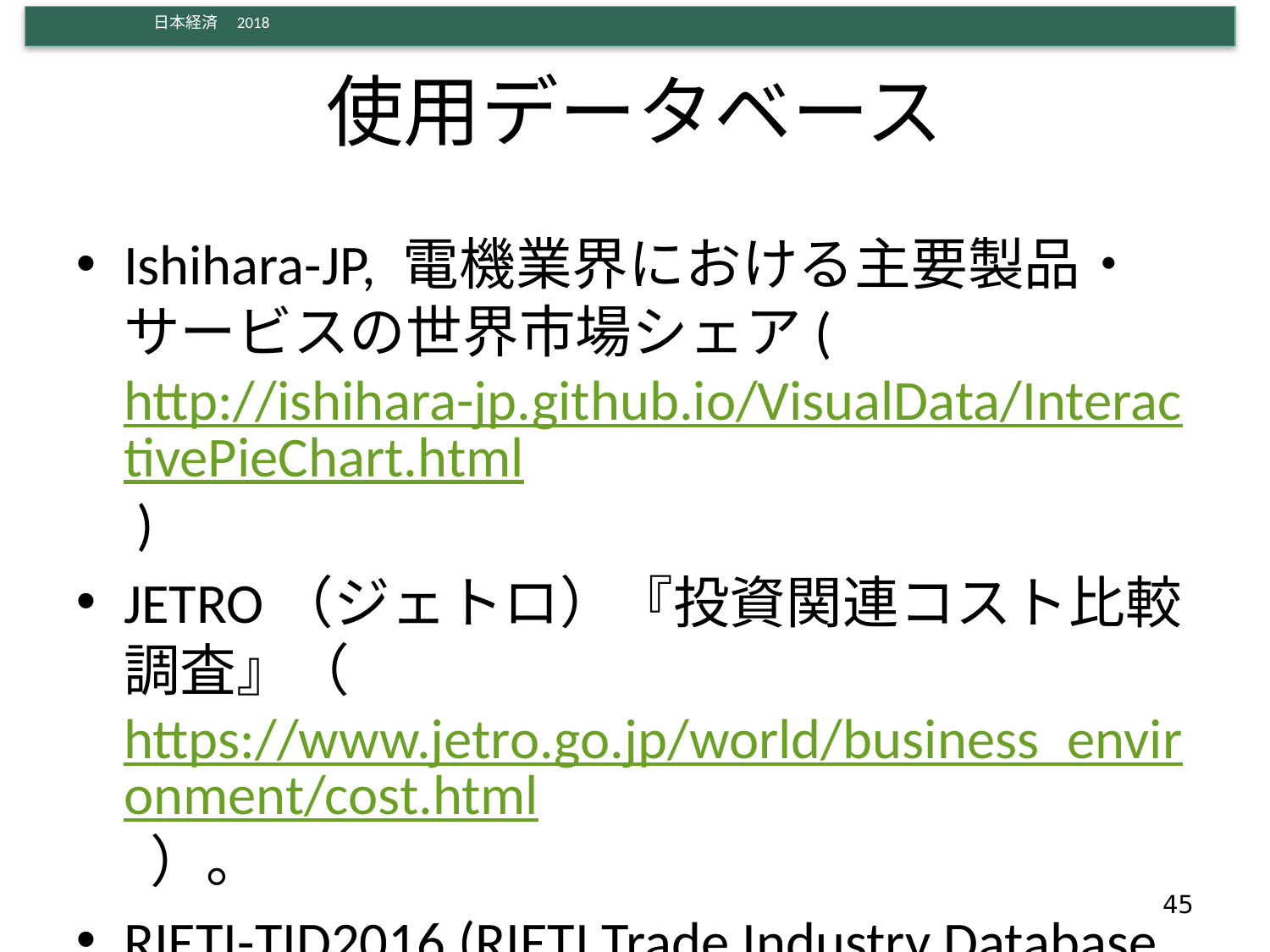

# 使用データベース
Ishihara-JP, 電機業界における主要製品・サービスの世界市場シェア( http://ishihara-jp.github.io/VisualData/InteractivePieChart.html )
JETRO（ジェトロ）『投資関連コスト比較調査』（ https://www.jetro.go.jp/world/business_environment/cost.html ）。
RIETI-TID2016 (RIETI Trade Industry Database 2016)　（http://www.rieti-tid.com/trade.php）
45